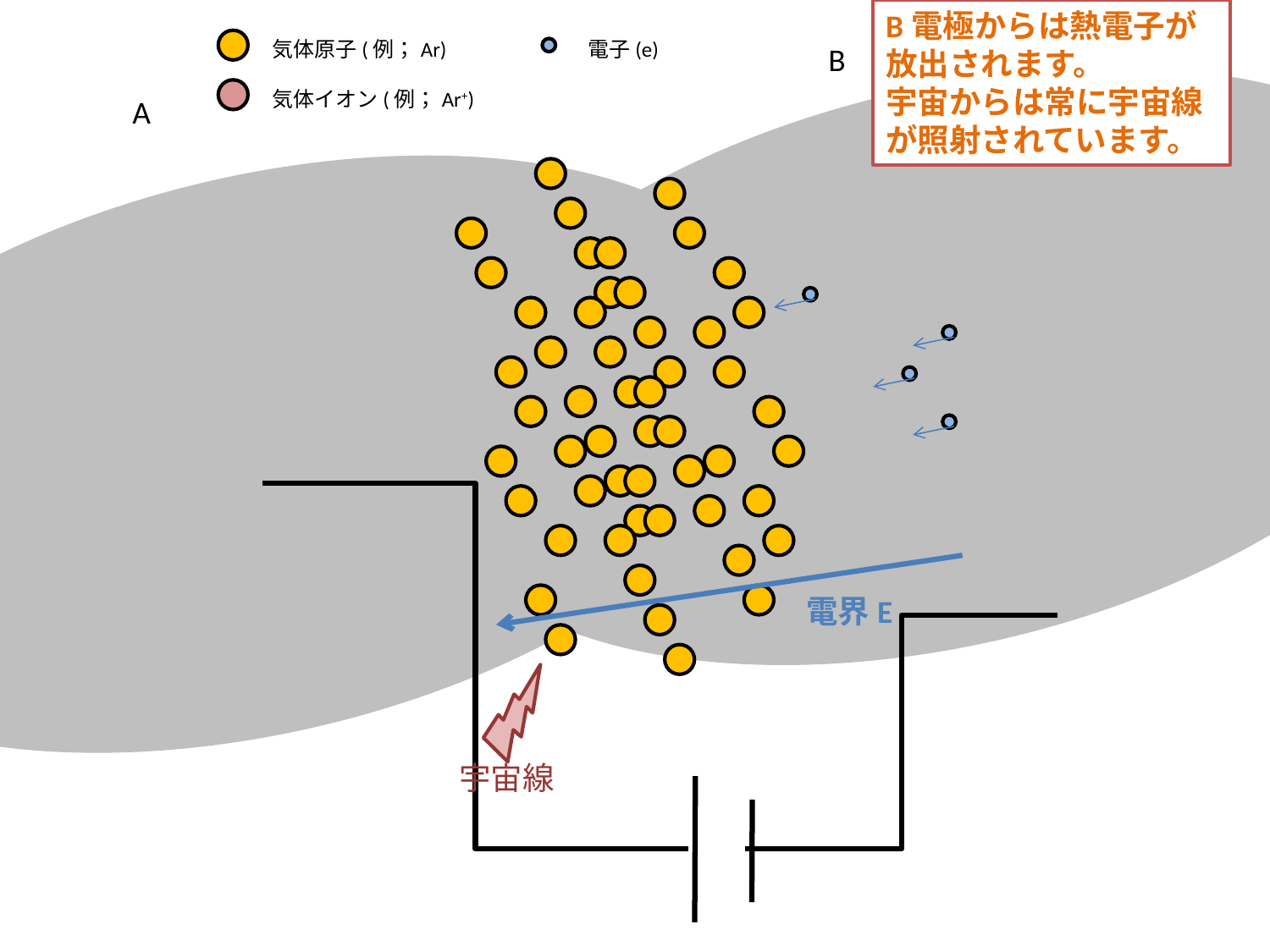

B電極からは熱電子が放出されます。
宇宙からは常に宇宙線が照射されています。
気体原子(例；Ar)
電子(e)

B
A

気体イオン(例；Ar+)
気体原子(例；Ar)

電界E

宇宙線